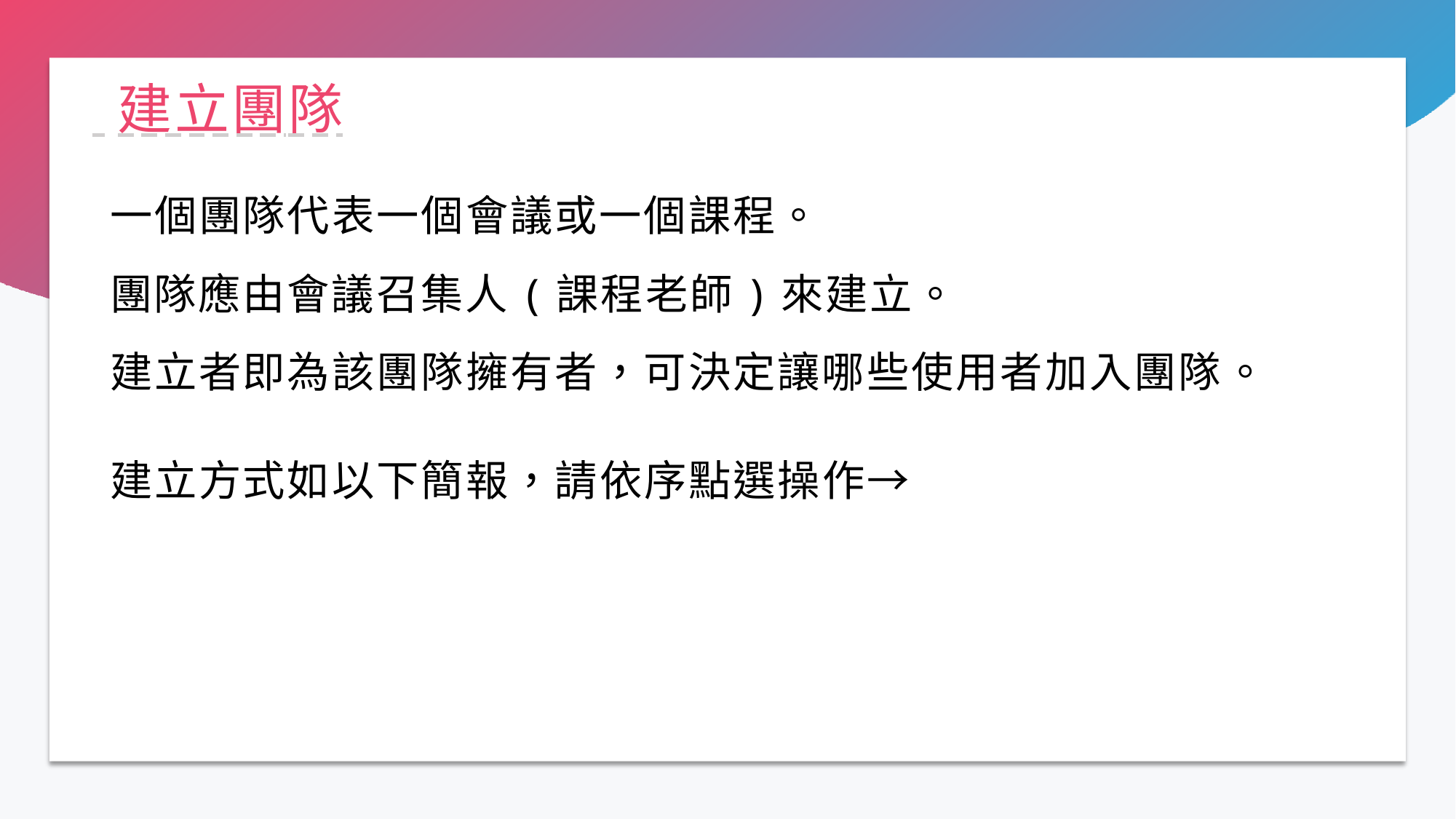

# 建立團隊
一個團隊代表一個會議或一個課程。

團隊應由會議召集人(課程老師)來建立。

建立者即為該團隊擁有者，可決定讓哪些使用者加入團隊。

建立方式如以下簡報，請依序點選操作→